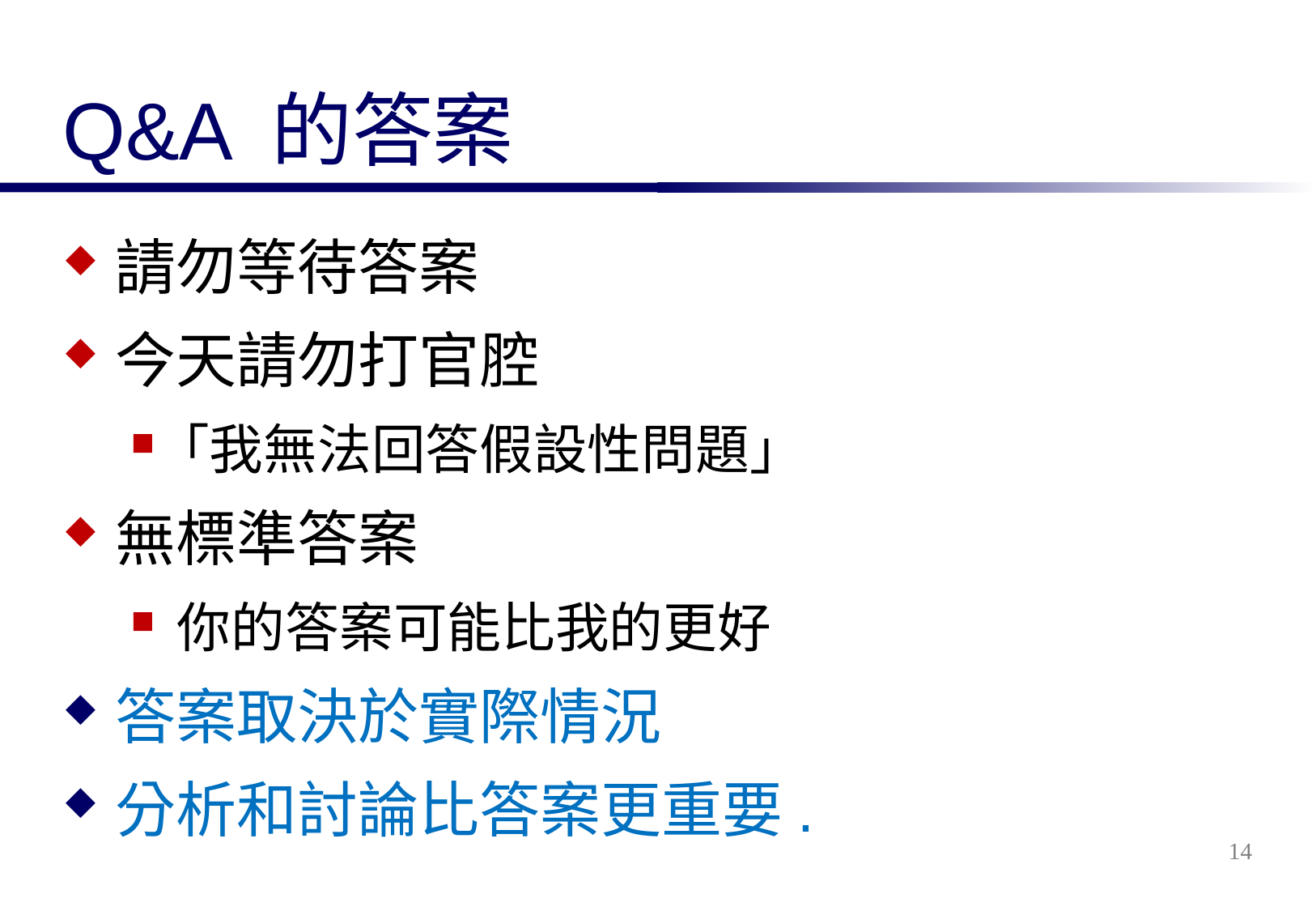

# Q&A 的答案
請勿等待答案
今天請勿打官腔
「我無法回答假設性問題」
無標準答案
你的答案可能比我的更好
答案取決於實際情況
分析和討論比答案更重要.

14